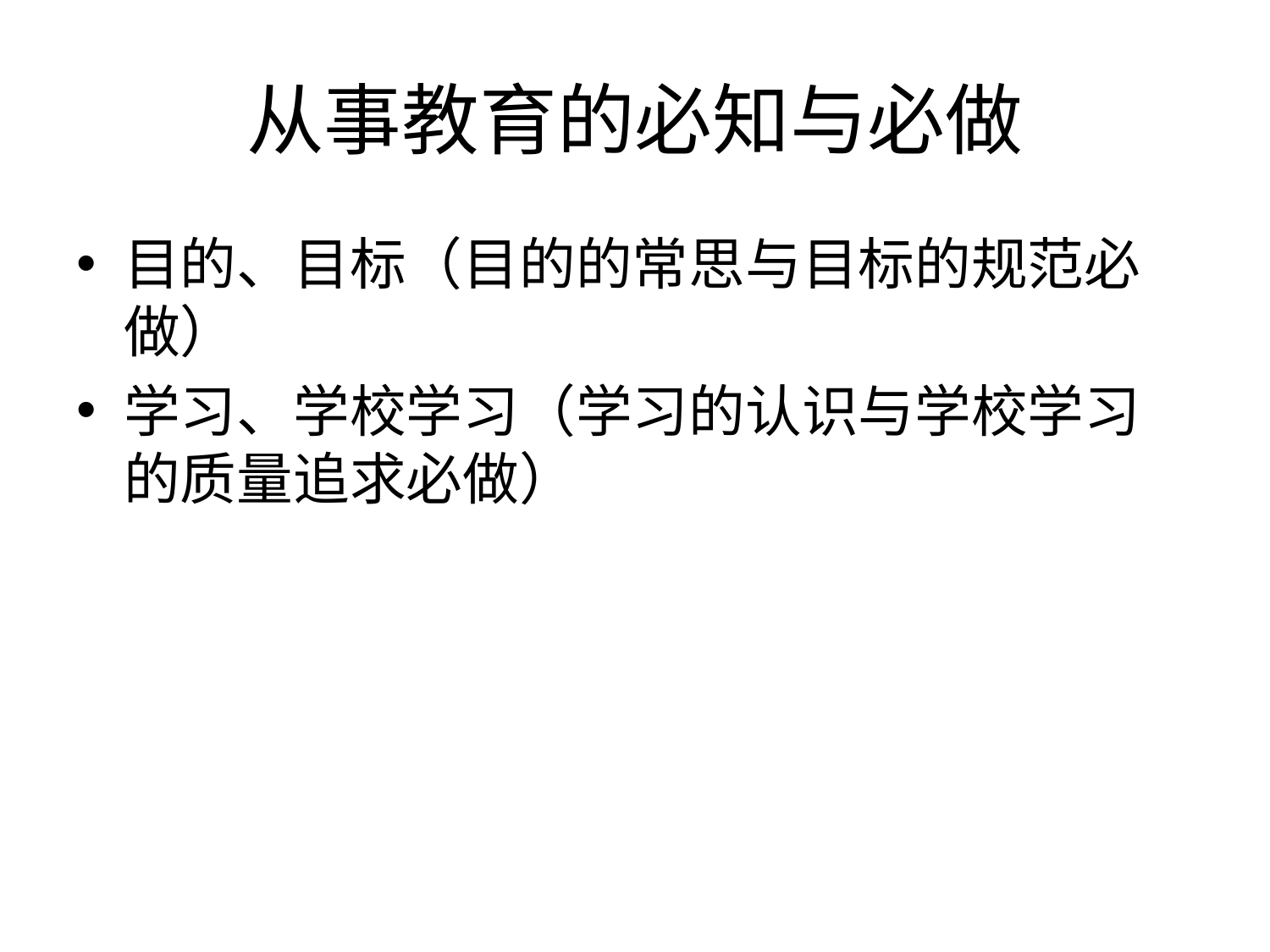

# 从事教育的必知与必做
目的、目标（目的的常思与目标的规范必做）
学习、学校学习（学习的认识与学校学习的质量追求必做）